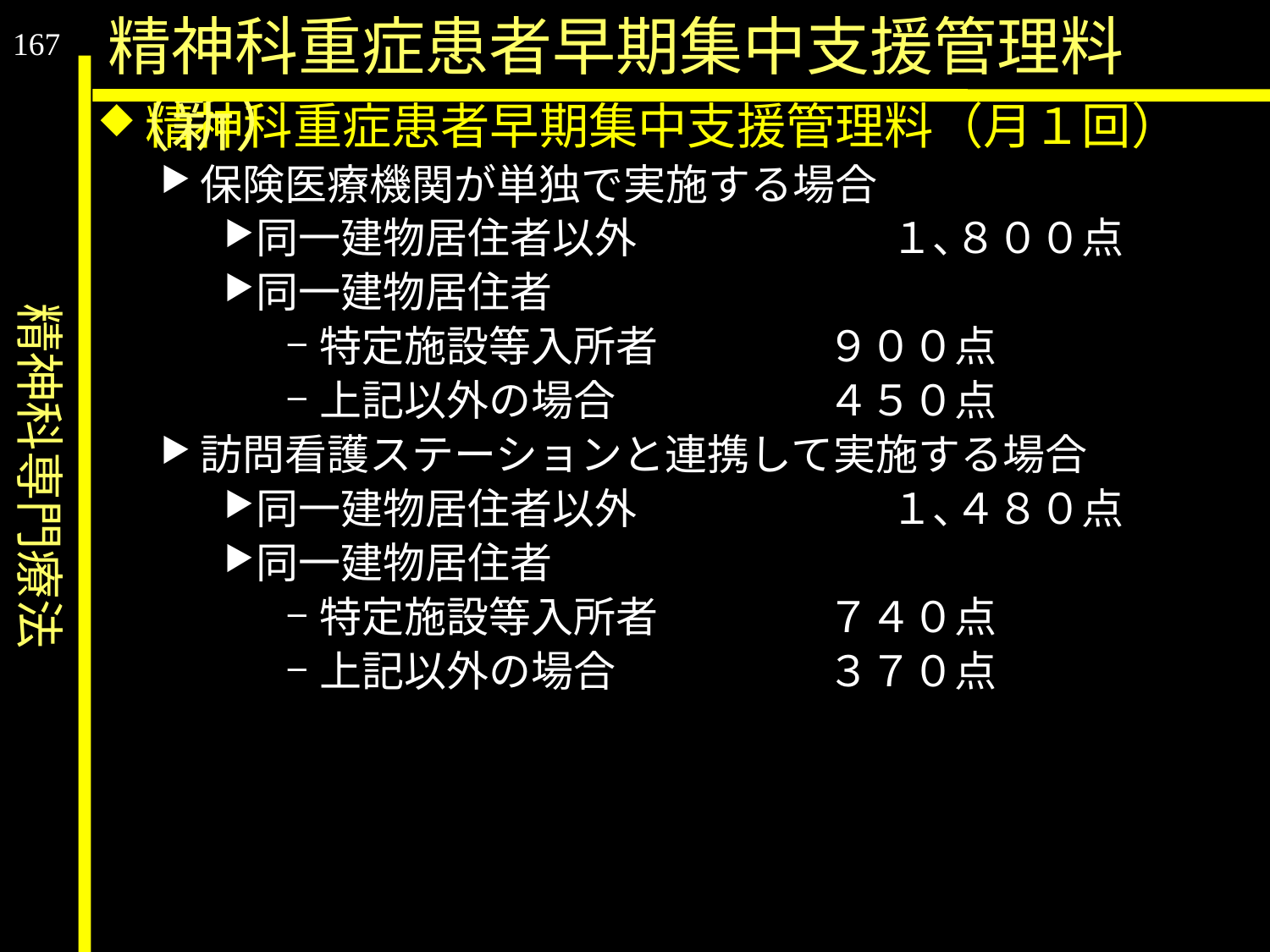

精神科専門療法
精神科重症患者早期集中支援管理料（新）
167

精神科重症患者早期集中支援管理料（月１回）
保険医療機関が単独で実施する場合
同一建物居住者以外	　　　１､８００点
同一建物居住者
特定施設等入所者		９００点
上記以外の場合		４５０点
訪問看護ステーションと連携して実施する場合
同一建物居住者以外	　　　１､４８０点
同一建物居住者
特定施設等入所者		７４０点
上記以外の場合		３７０点